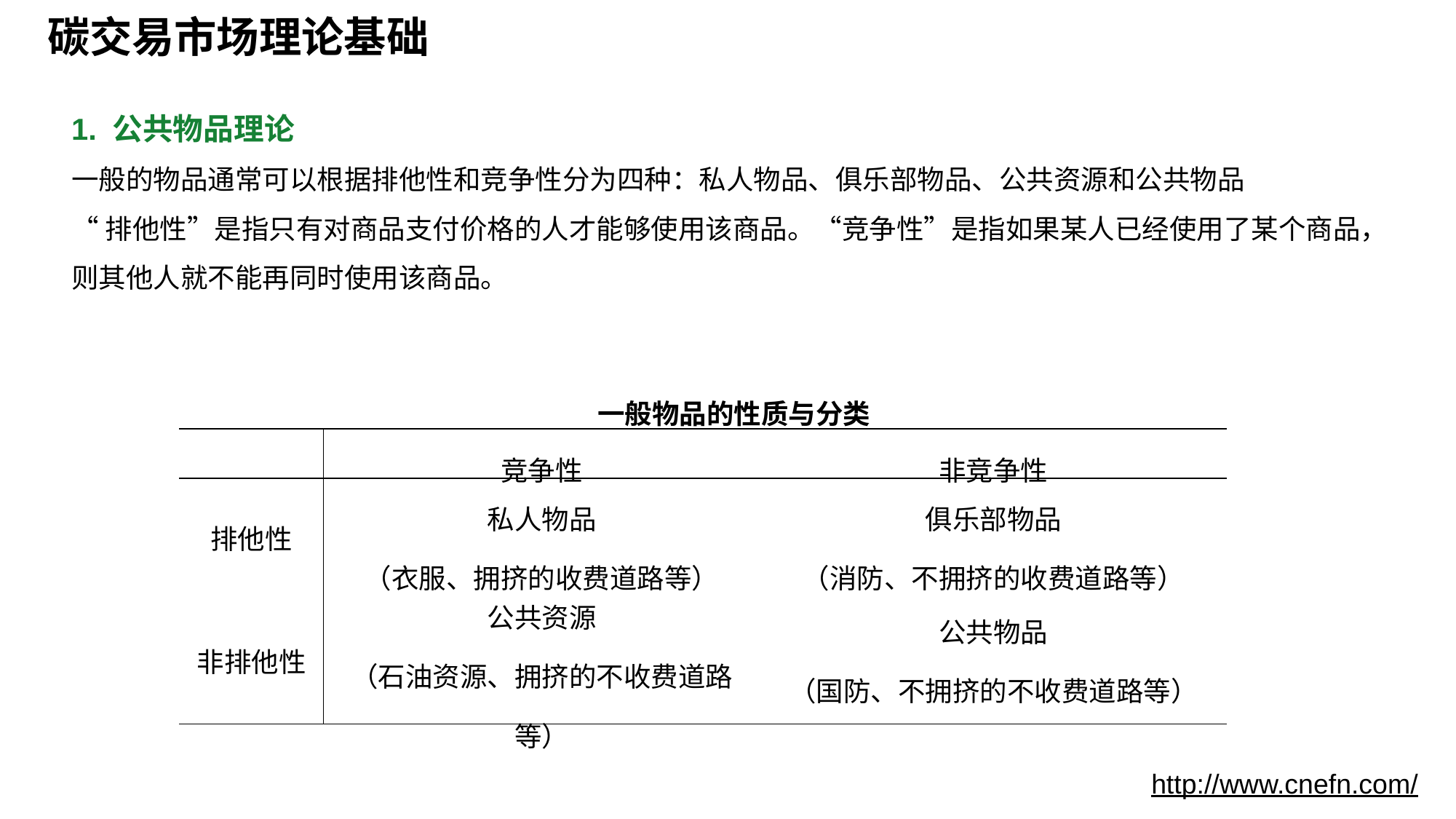

# 碳交易市场理论基础
1. 公共物品理论
一般的物品通常可以根据排他性和竞争性分为四种：私人物品、俱乐部物品、公共资源和公共物品
“排他性”是指只有对商品支付价格的人才能够使用该商品。“竞争性”是指如果某人已经使用了某个商品，则其他人就不能再同时使用该商品。
一般物品的性质与分类
|  | 竞争性 | 非竞争性 |
| --- | --- | --- |
| 排他性 | 私人物品 （衣服、拥挤的收费道路等） | 俱乐部物品 （消防、不拥挤的收费道路等） |
| 非排他性 | 公共资源 （石油资源、拥挤的不收费道路等） | 公共物品 （国防、不拥挤的不收费道路等） |